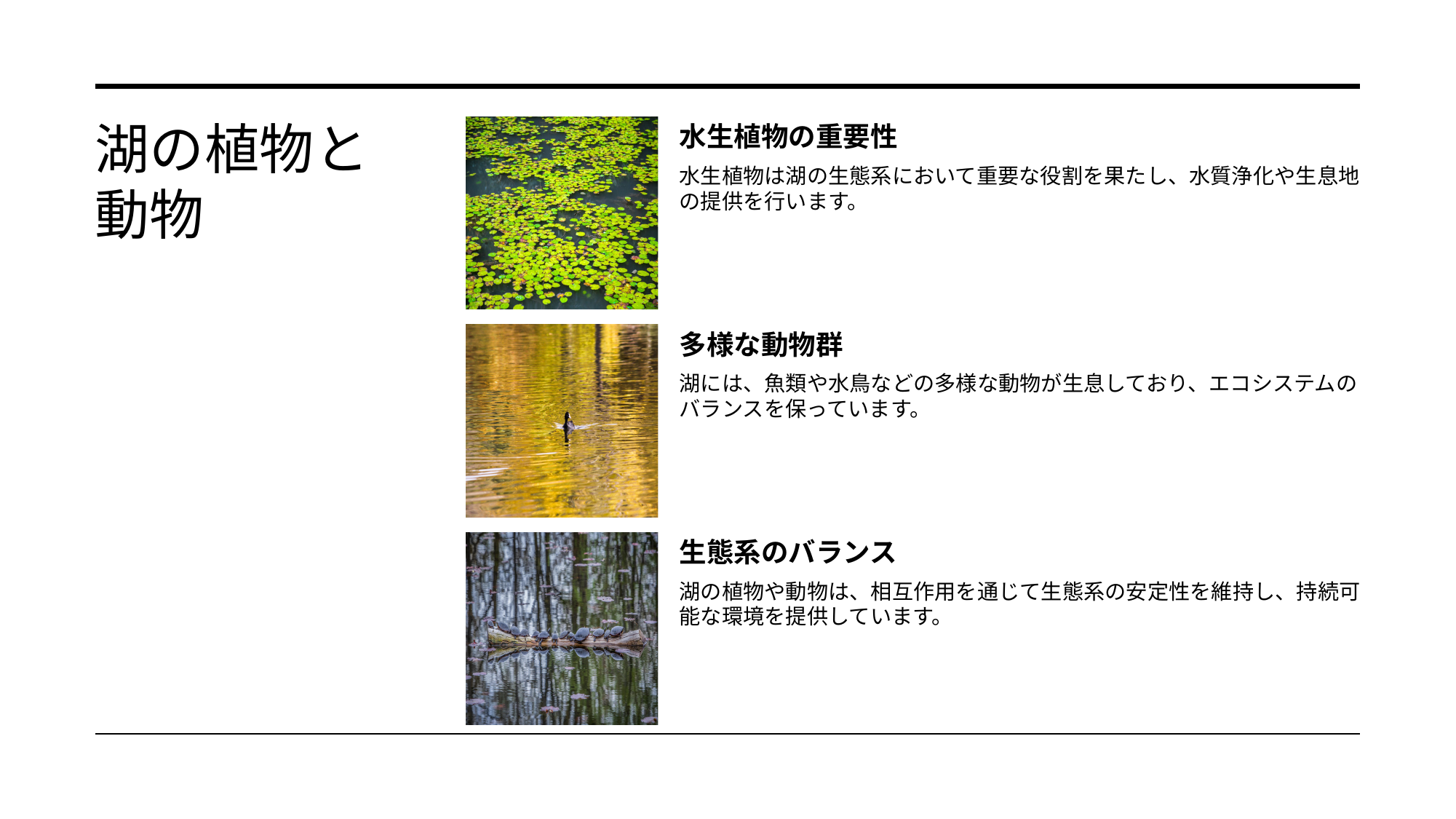

# 湖の植物と動物
水生植物の重要性
水生植物は湖の生態系において重要な役割を果たし、水質浄化や生息地の提供を行います。
多様な動物群
湖には、魚類や水鳥などの多様な動物が生息しており、エコシステムのバランスを保っています。
生態系のバランス
湖の植物や動物は、相互作用を通じて生態系の安定性を維持し、持続可能な環境を提供しています。